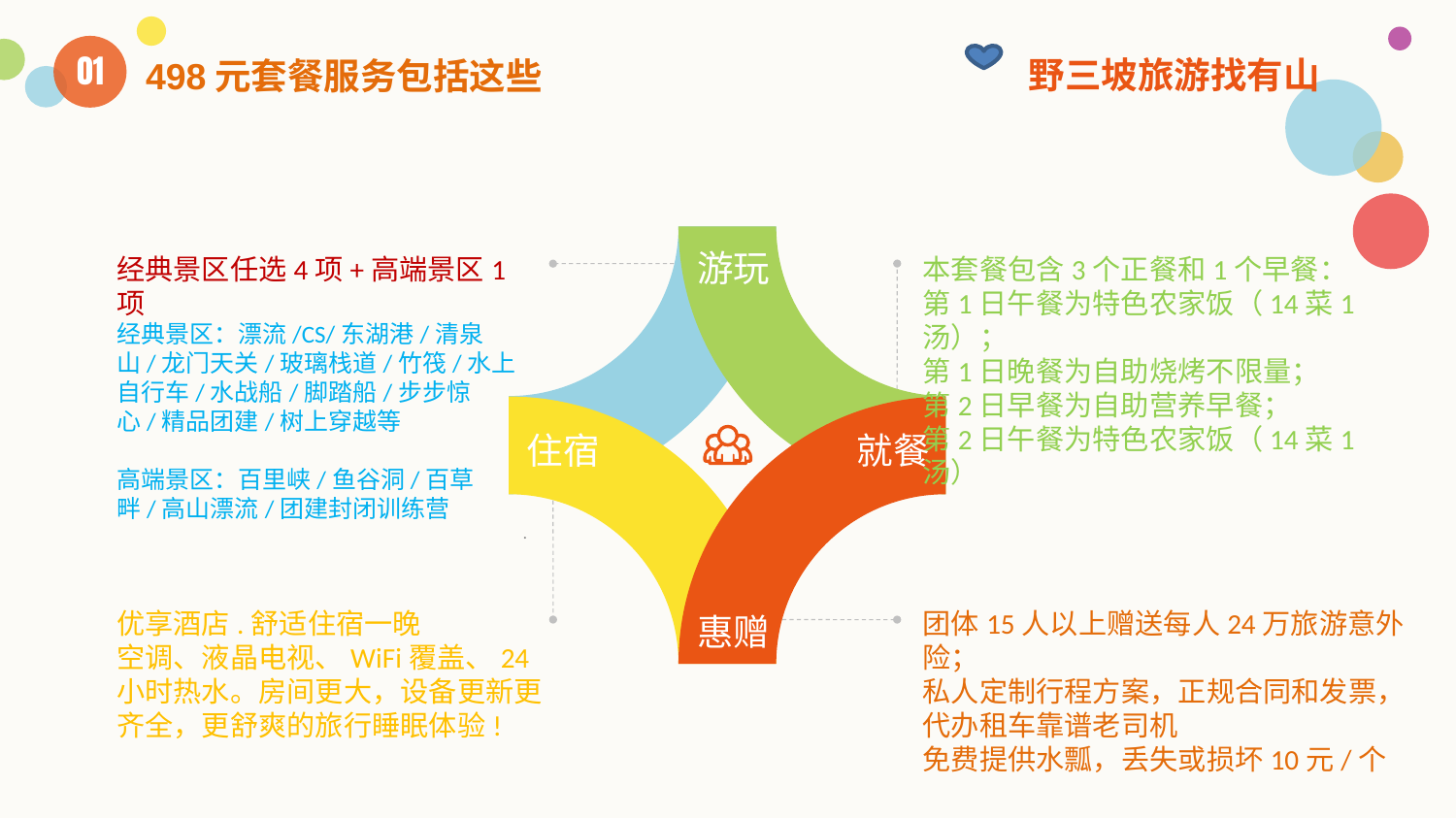

野三坡旅游找有山
01
498元套餐服务包括这些

游玩
经典景区任选4项+高端景区1项
经典景区：漂流/CS/东湖港/清泉山/龙门天关/玻璃栈道/竹筏/水上自行车/水战船/脚踏船/步步惊心/精品团建/树上穿越等

高端景区：百里峡/鱼谷洞/百草畔/高山漂流/团建封闭训练营
.
本套餐包含3个正餐和1个早餐：
第1日午餐为特色农家饭（14菜1汤）；
第1日晚餐为自助烧烤不限量；
第2日早餐为自助营养早餐；
第2日午餐为特色农家饭（14菜1汤）

住宿
就餐

惠赠
团体15人以上赠送每人24万旅游意外险；
私人定制行程方案，正规合同和发票，代办租车靠谱老司机
免费提供水瓢，丢失或损坏10元/个

优享酒店.舒适住宿一晚
空调、液晶电视、WiFi覆盖、24小时热水。房间更大，设备更新更齐全，更舒爽的旅行睡眠体验!